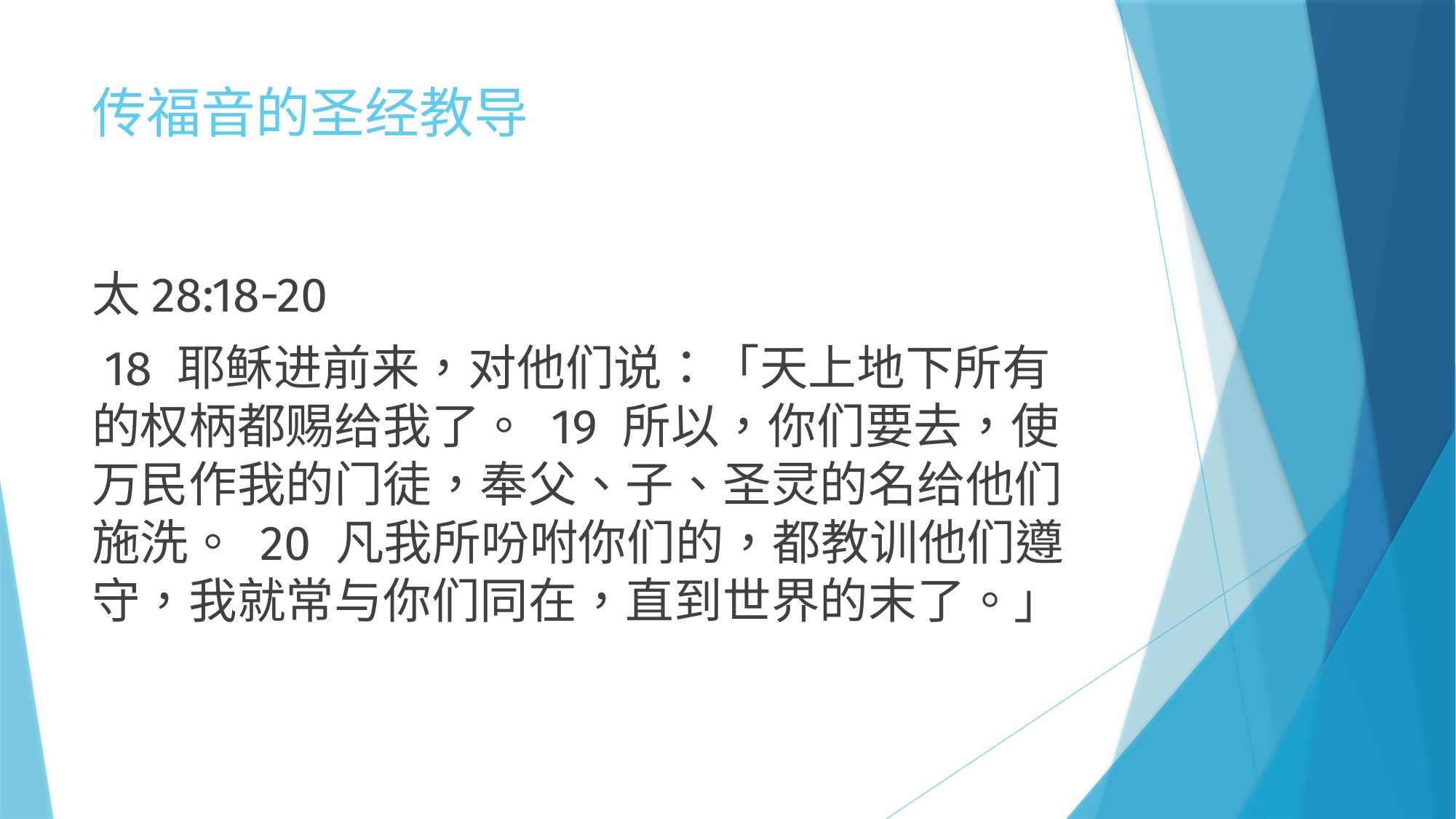

# 传福音的圣经教导
太28:18-20
 18 耶稣进前来，对他们说：「天上地下所有的权柄都赐给我了。 19 所以，你们要去，使万民作我的门徒，奉父、子、圣灵的名给他们施洗。 20 凡我所吩咐你们的，都教训他们遵守，我就常与你们同在，直到世界的末了。」